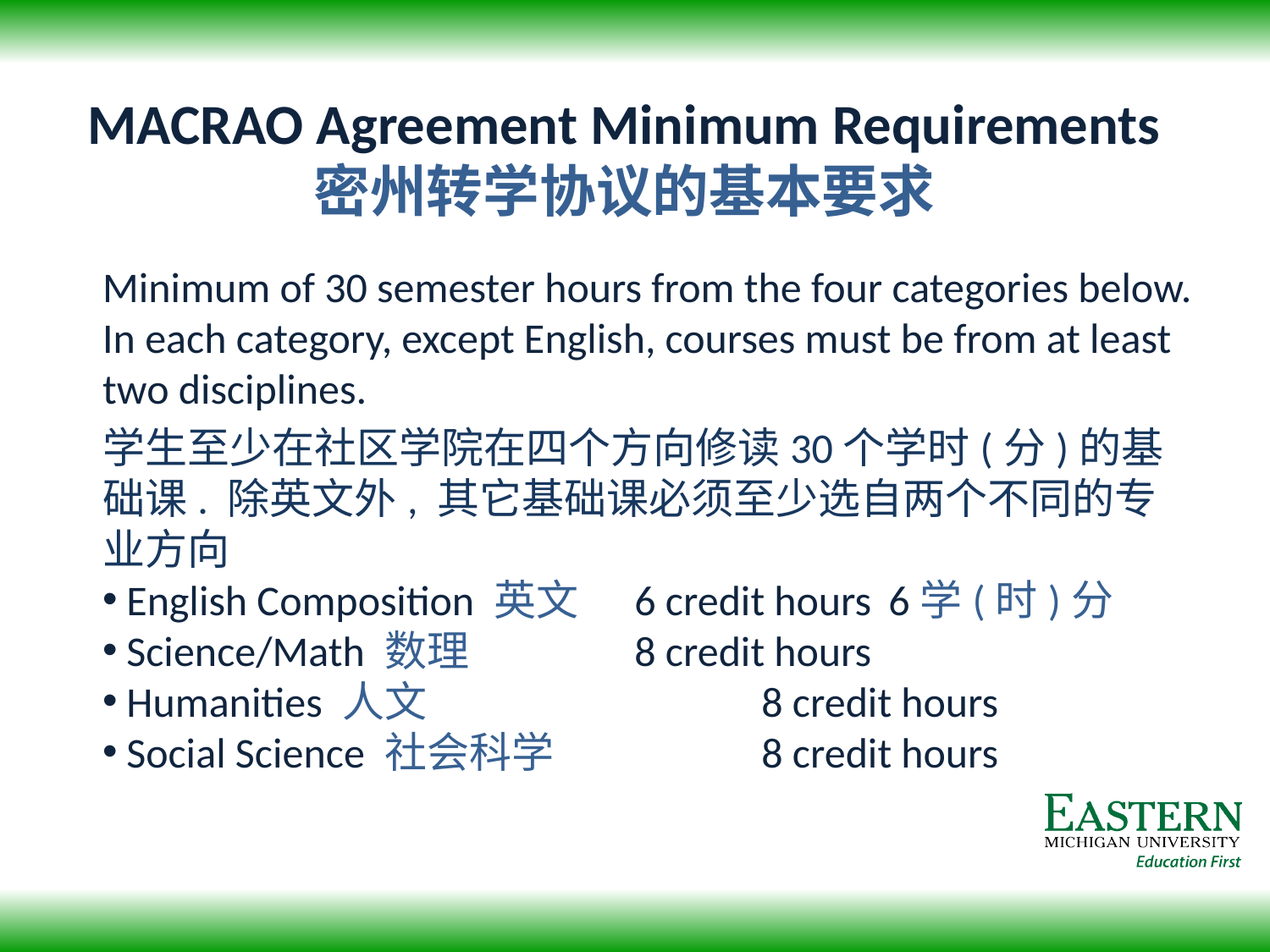

# MACRAO Agreement Minimum Requirements 密州转学协议的基本要求
	Minimum of 30 semester hours from the four categories below. In each category, except English, courses must be from at least two disciplines.
	学生至少在社区学院在四个方向修读30个学时(分)的基础课. 除英文外, 其它基础课必须至少选自两个不同的专业方向
English Composition 英文	6 credit hours	6学(时)分
Science/Math 数理		8 credit hours
Humanities 人文			8 credit hours
Social Science 社会科学		8 credit hours